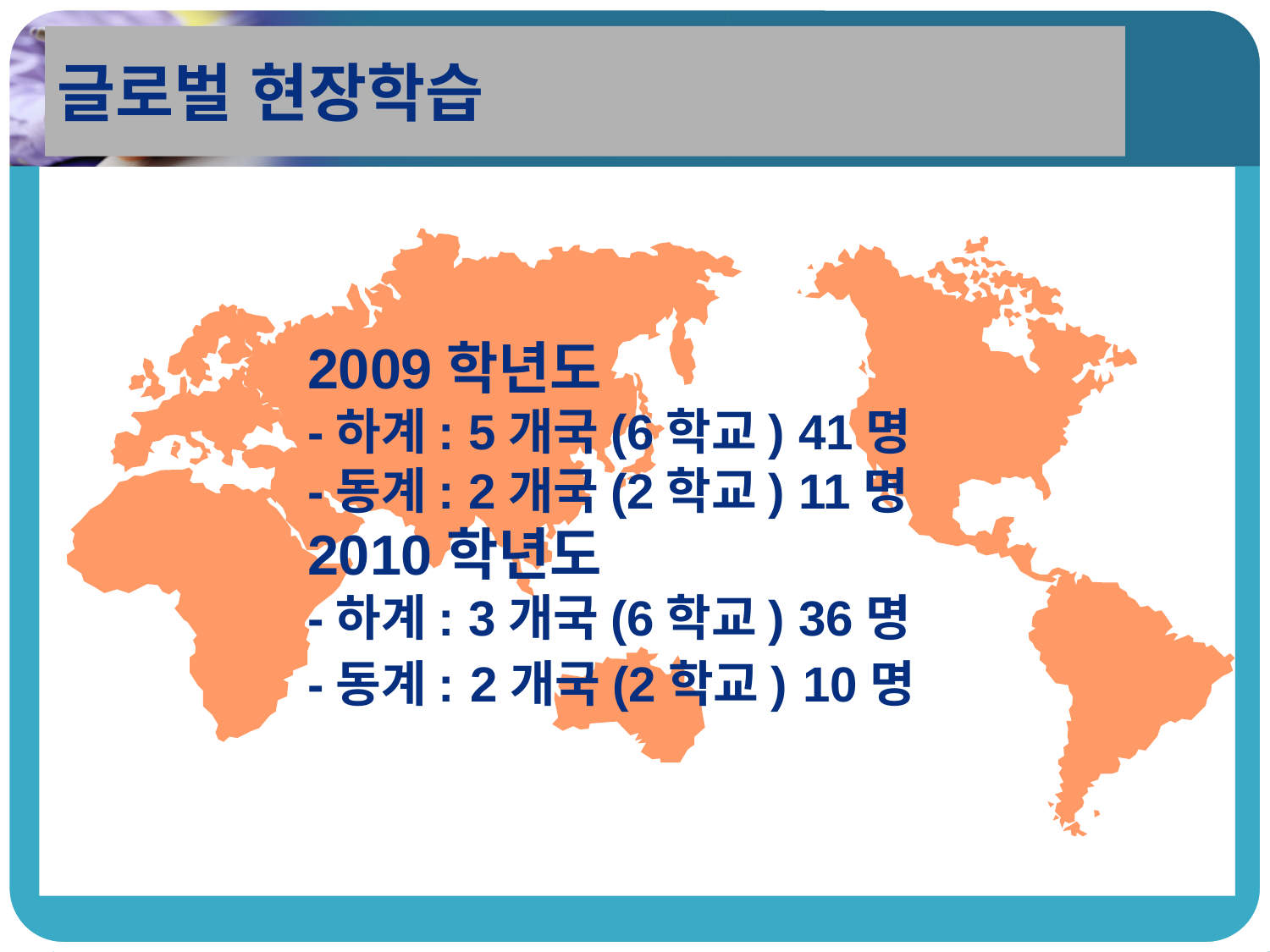

글로벌 현장학습

2009학년도
-하계: 5개국(6학교) 41명
-동계: 2개국(2학교) 11명
2010학년도
-하계: 3개국(6학교) 36명
-동계: 2개국(2학교) 10명